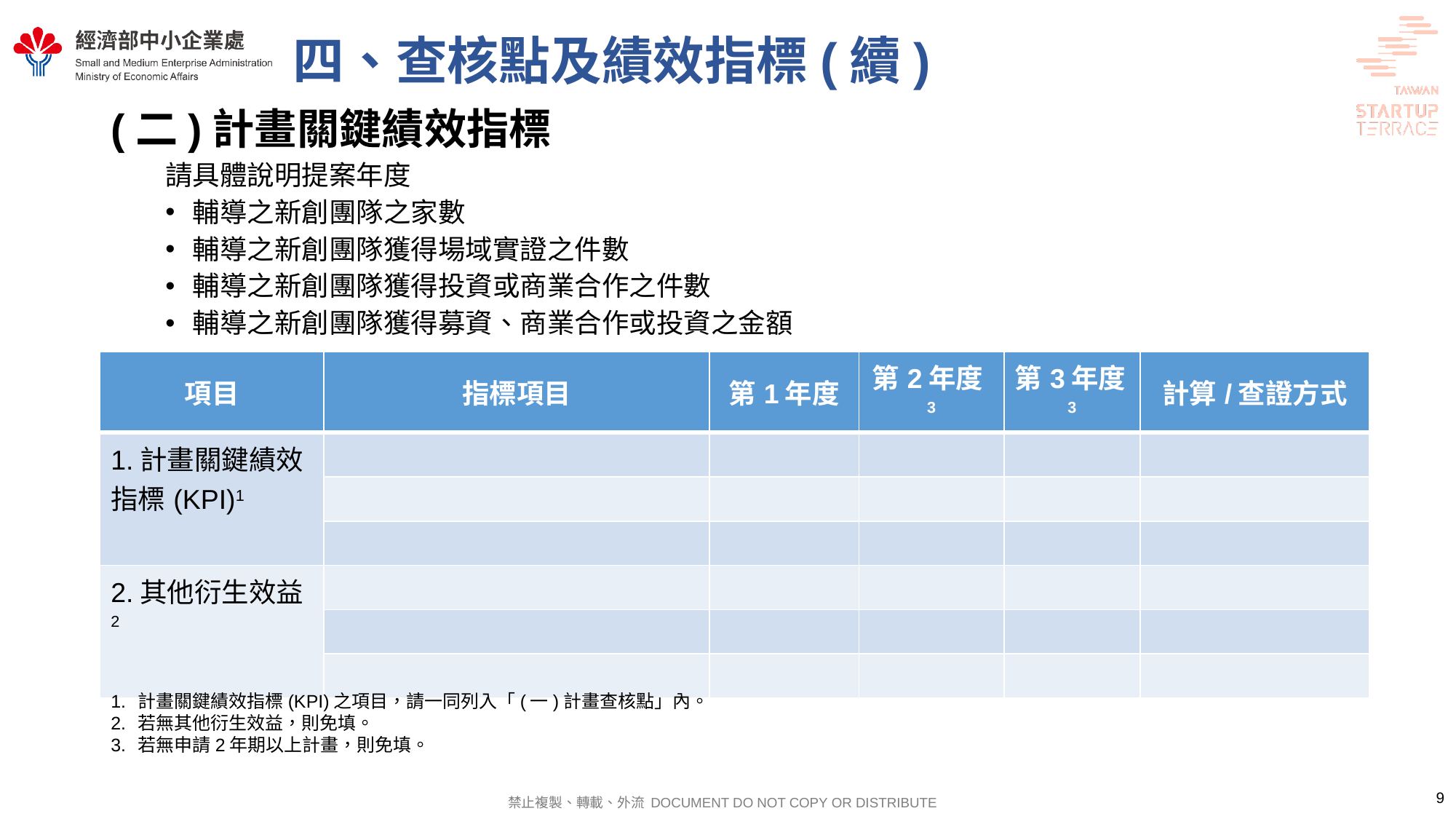

# 四、查核點及績效指標(續)
(二)計畫關鍵績效指標
請具體說明提案年度
輔導之新創團隊之家數
輔導之新創團隊獲得場域實證之件數
輔導之新創團隊獲得投資或商業合作之件數
輔導之新創團隊獲得募資、商業合作或投資之金額

| 項目 | 指標項目 | 第1年度 | 第2年度3 | 第3年度3 | 計算/查證方式 |
| --- | --- | --- | --- | --- | --- |
| 1.計畫關鍵績效指標(KPI)1 |  |  |  |  |  |
|  |  |  |  |  |  |
|  |  |  |  |  |  |
| 2.其他衍生效益2 |  |  |  |  |  |
|  |  |  |  |  |  |
|  |  |  |  |  |  |
計畫關鍵績效指標(KPI)之項目，請一同列入「(一)計畫查核點」內。
若無其他衍生效益，則免填。
若無申請2年期以上計畫，則免填。
9